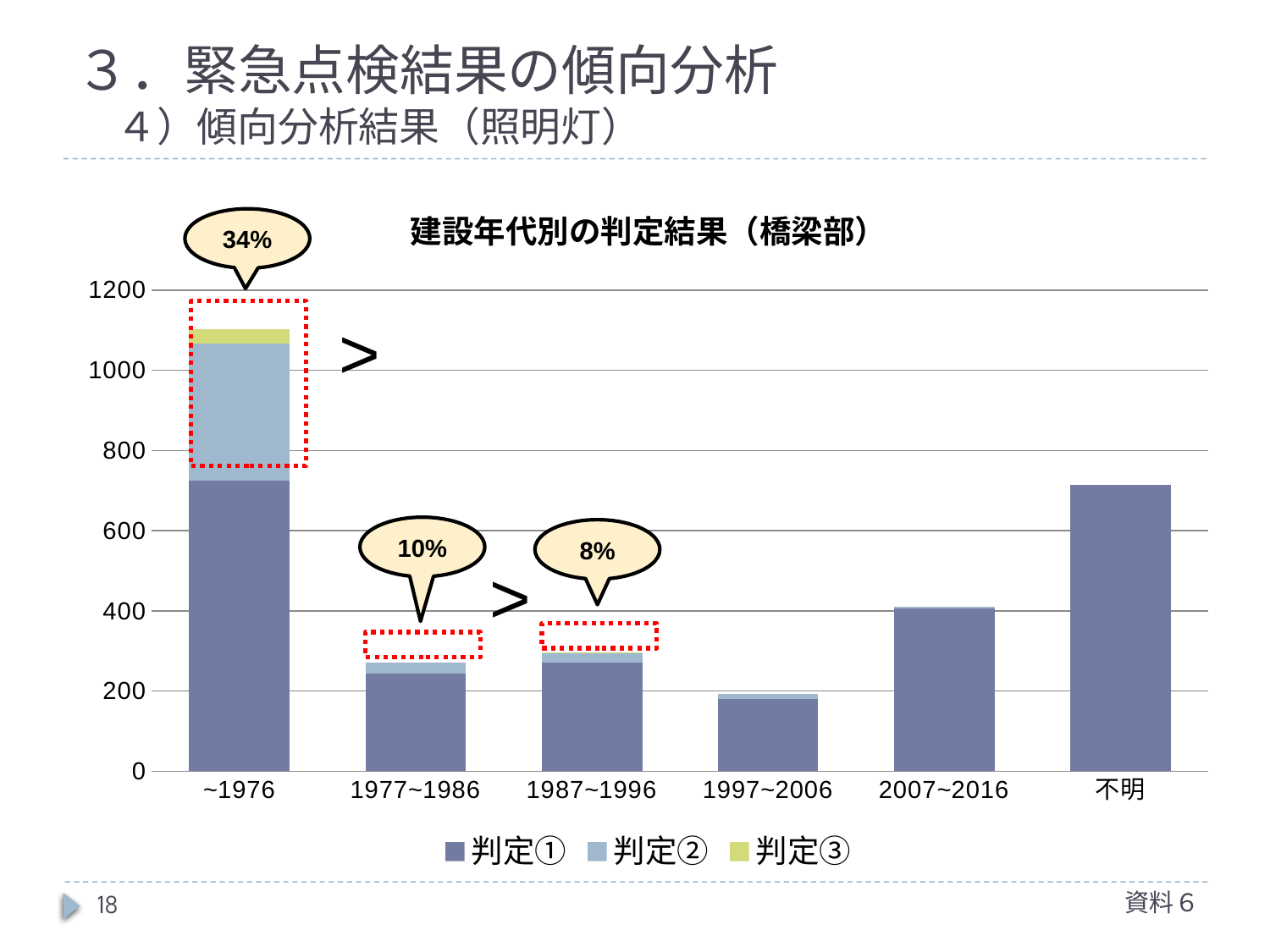

# ３．緊急点検結果の傾向分析 　４）傾向分析結果（照明灯）

### Chart: 建設年代別の判定結果（橋梁部）

| Category | 判定① | 判定② | 判定③ |
|---|---|---|---|
| ~1976 | 725.0 | 342.0 | 35.0 |
| 1977~1986 | 243.0 | 27.0 | 0.0 |
| 1987~1996 | 271.0 | 24.0 | 1.0 |
| 1997~2006 | 180.0 | 14.0 | 0.0 |
| 2007~2016 | 407.0 | 3.0 | 0.0 |
| 不明 | 714.0 | 0.0 | 0.0 |
34%

>
10%
8%
>

資料６
18